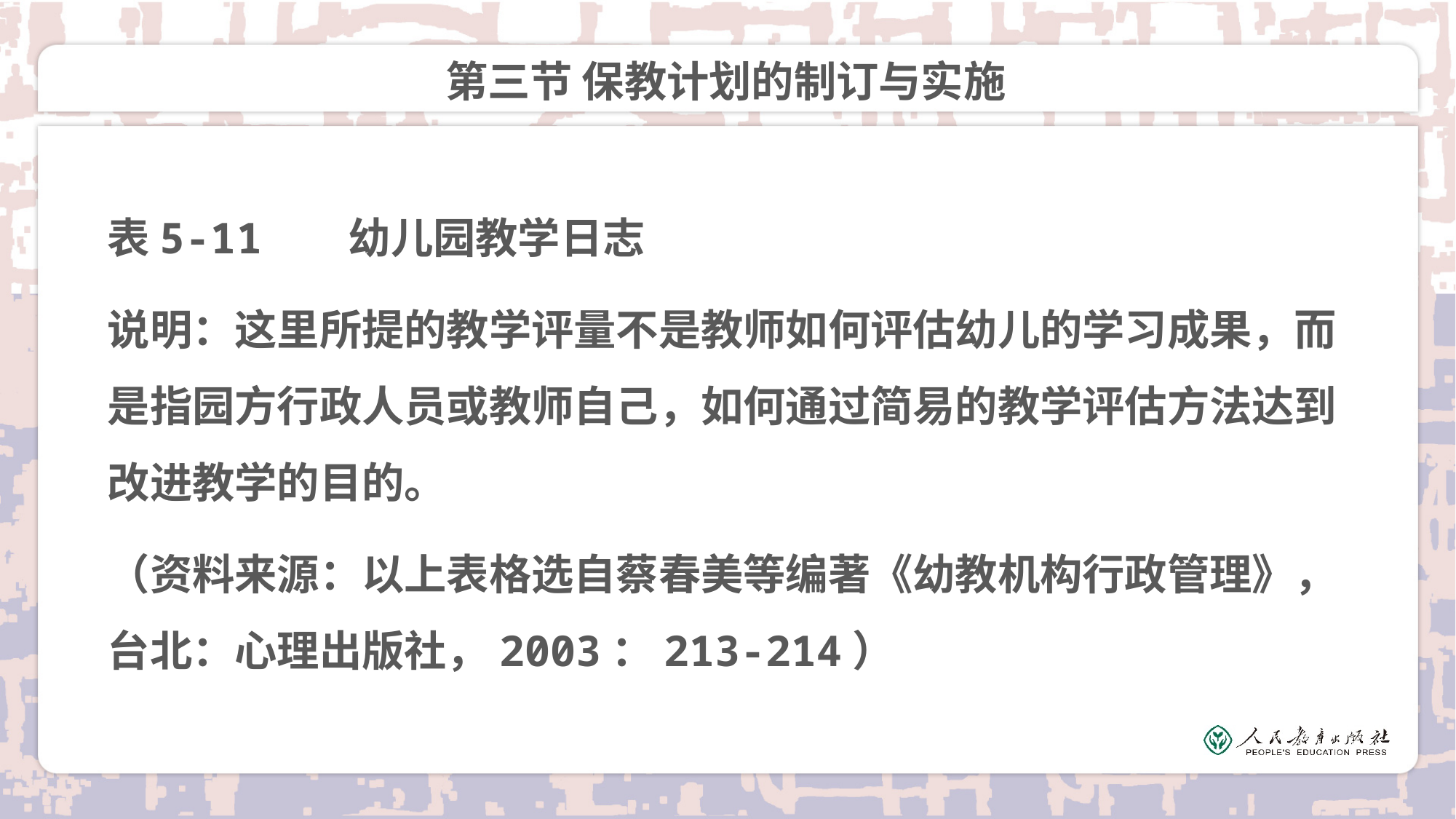

# 第三节 保教计划的制订与实施
表5-11   幼儿园教学日志
说明：这里所提的教学评量不是教师如何评估幼儿的学习成果，而是指园方行政人员或教师自己，如何通过简易的教学评估方法达到改进教学的目的。
（资料来源：以上表格选自蔡春美等编著《幼教机构行政管理》，台北：心理出版社，2003：213-214）